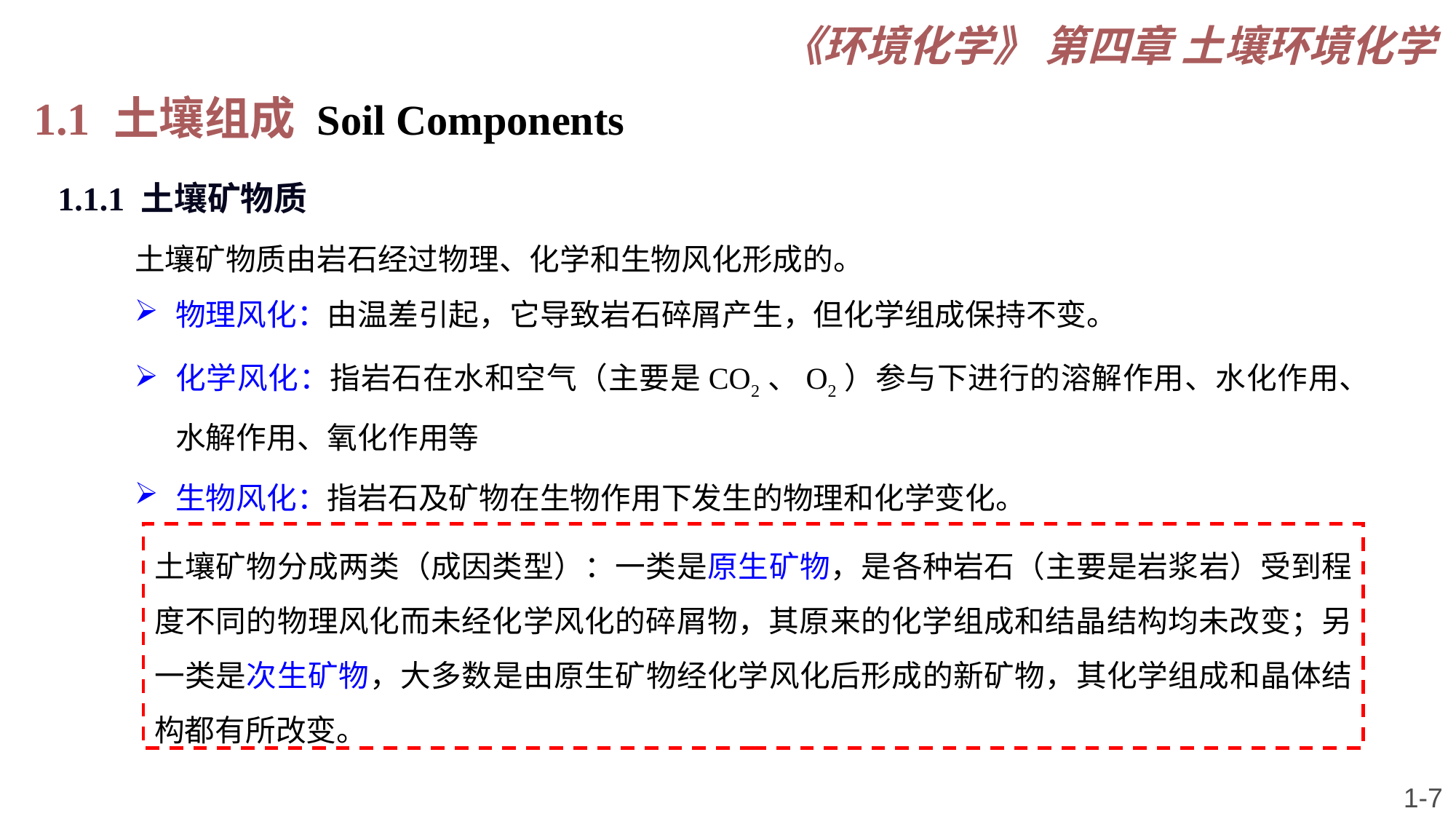

《环境化学》 第四章 土壤环境化学
1.1 土壤组成 Soil Components
1.1.1 土壤矿物质
土壤矿物质由岩石经过物理、化学和生物风化形成的。

物理风化：由温差引起，它导致岩石碎屑产生，但化学组成保持不变。
化学风化：指岩石在水和空气（主要是CO2、O2）参与下进行的溶解作用、水化作用、水解作用、氧化作用等
生物风化：指岩石及矿物在生物作用下发生的物理和化学变化。
土壤矿物分成两类（成因类型）：一类是原生矿物，是各种岩石（主要是岩浆岩）受到程度不同的物理风化而未经化学风化的碎屑物，其原来的化学组成和结晶结构均未改变；另一类是次生矿物，大多数是由原生矿物经化学风化后形成的新矿物，其化学组成和晶体结构都有所改变。
1-7